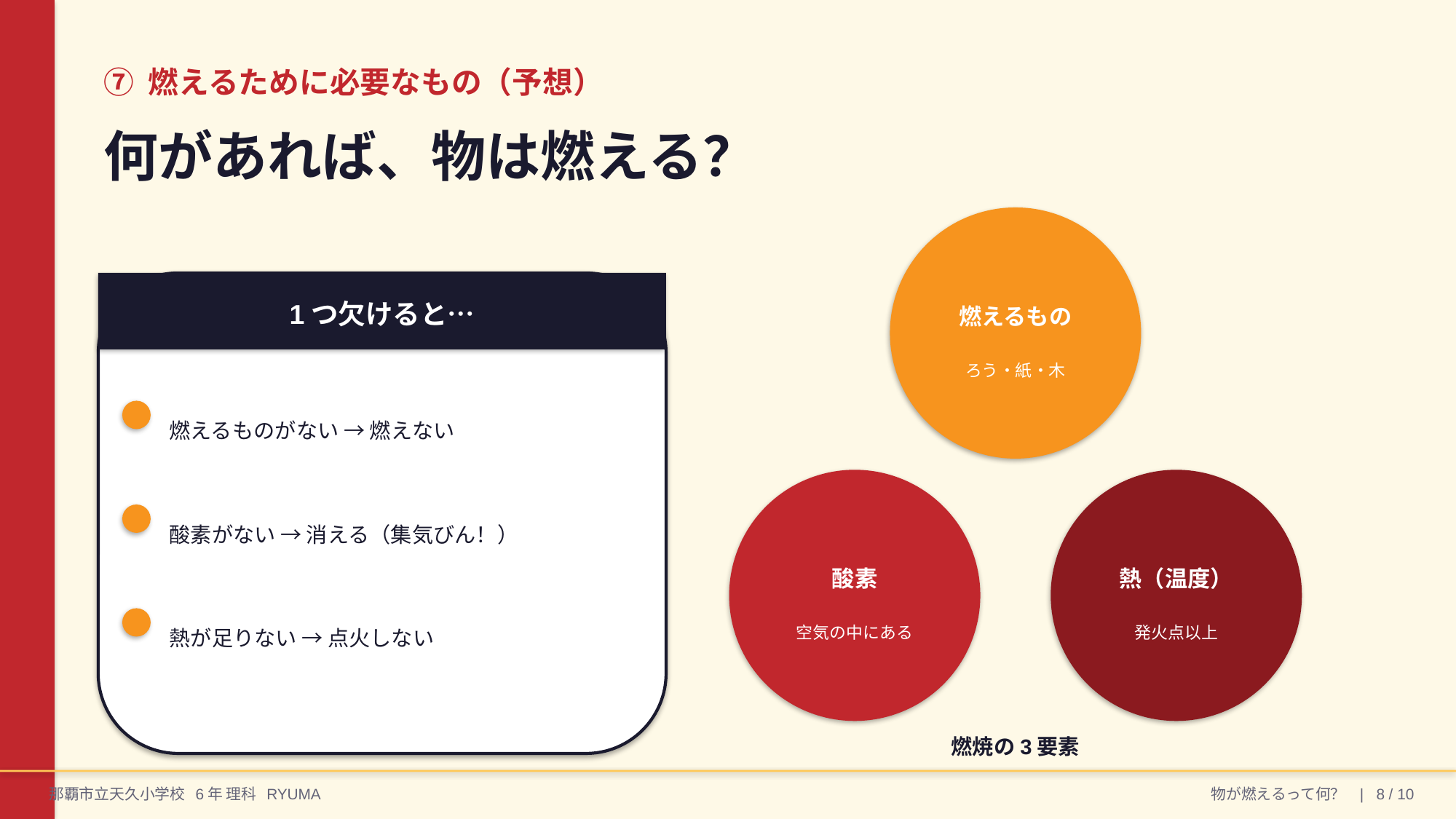

⑦ 燃えるために必要なもの（予想）
何があれば、物は燃える？

1つ欠けると…
燃えるもの
ろう・紙・木
燃えるものがない → 燃えない

酸素がない → 消える（集気びん！）

酸素
熱（温度）
熱が足りない → 点火しない
空気の中にある
発火点以上

燃焼の3要素

那覇市立天久小学校  6年 理科  RYUMA
物が燃えるって何？   |   8 / 10